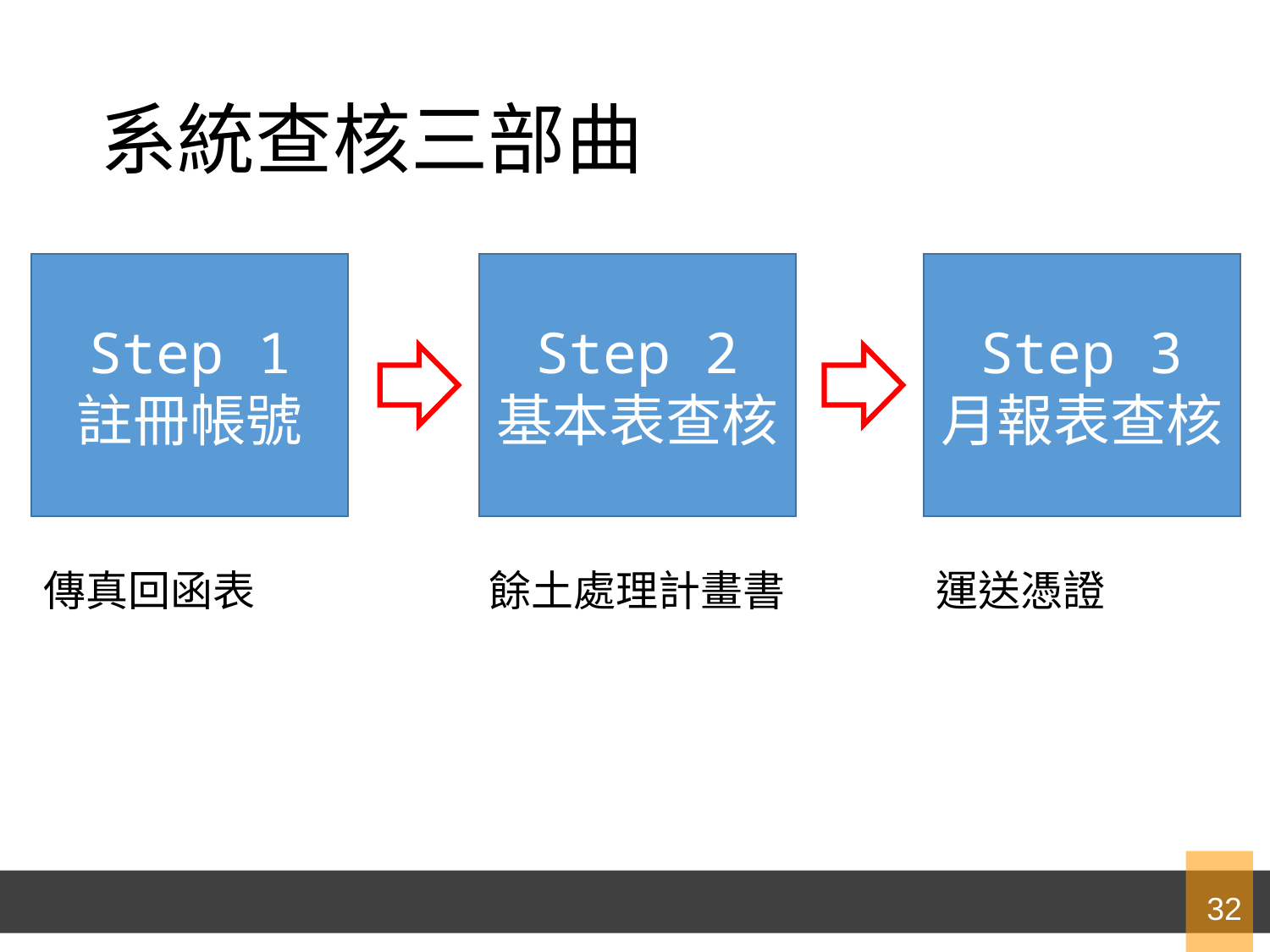

# 系統查核三部曲
Step 3
月報表查核
Step 2
基本表查核
Step 1
註冊帳號

運送憑證
餘土處理計畫書
傳真回函表
32